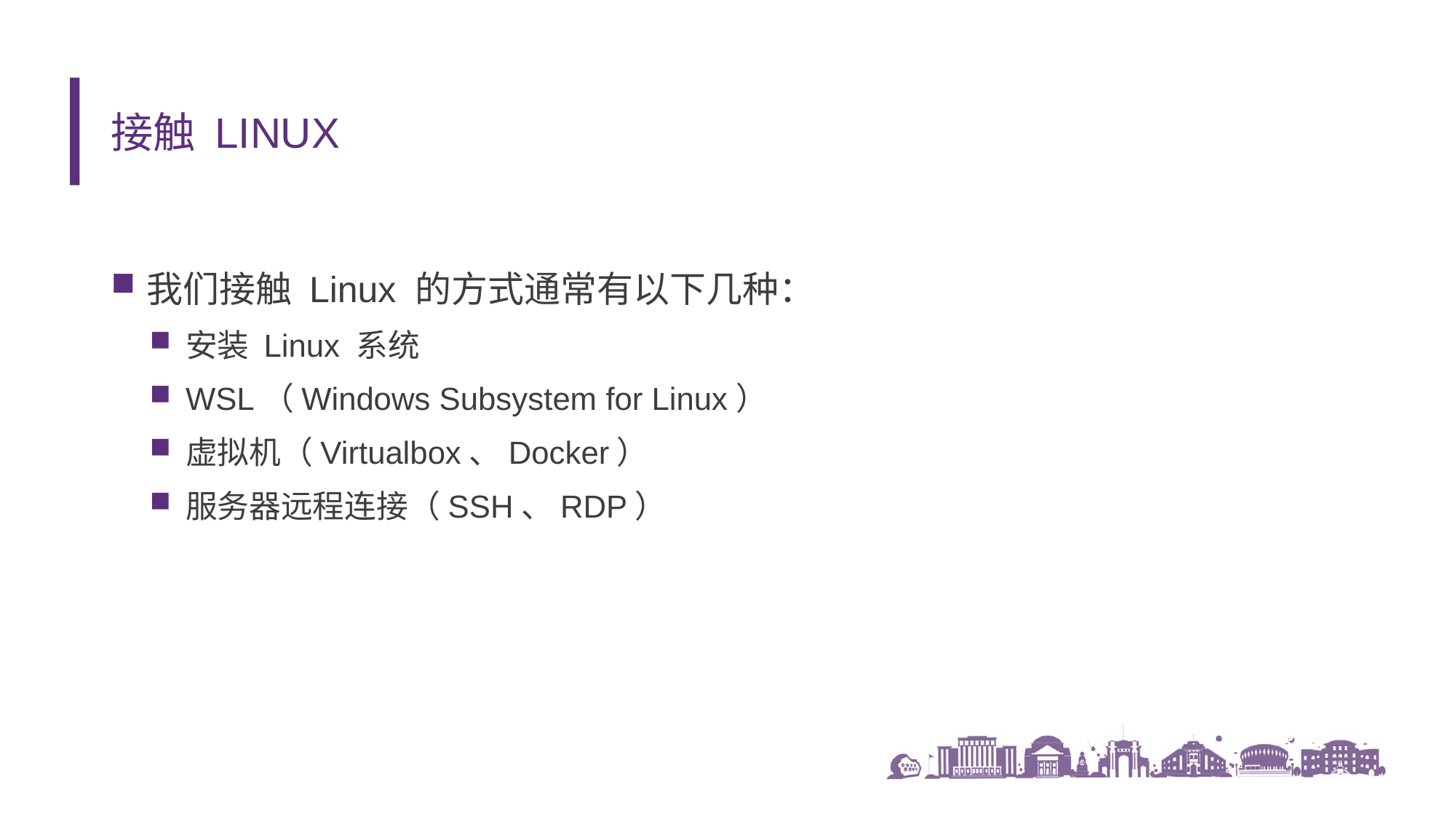

# 接触 Linux
我们接触 Linux 的方式通常有以下几种：
安装 Linux 系统
WSL（Windows Subsystem for Linux）
虚拟机（Virtualbox、Docker）
服务器远程连接（SSH、RDP）